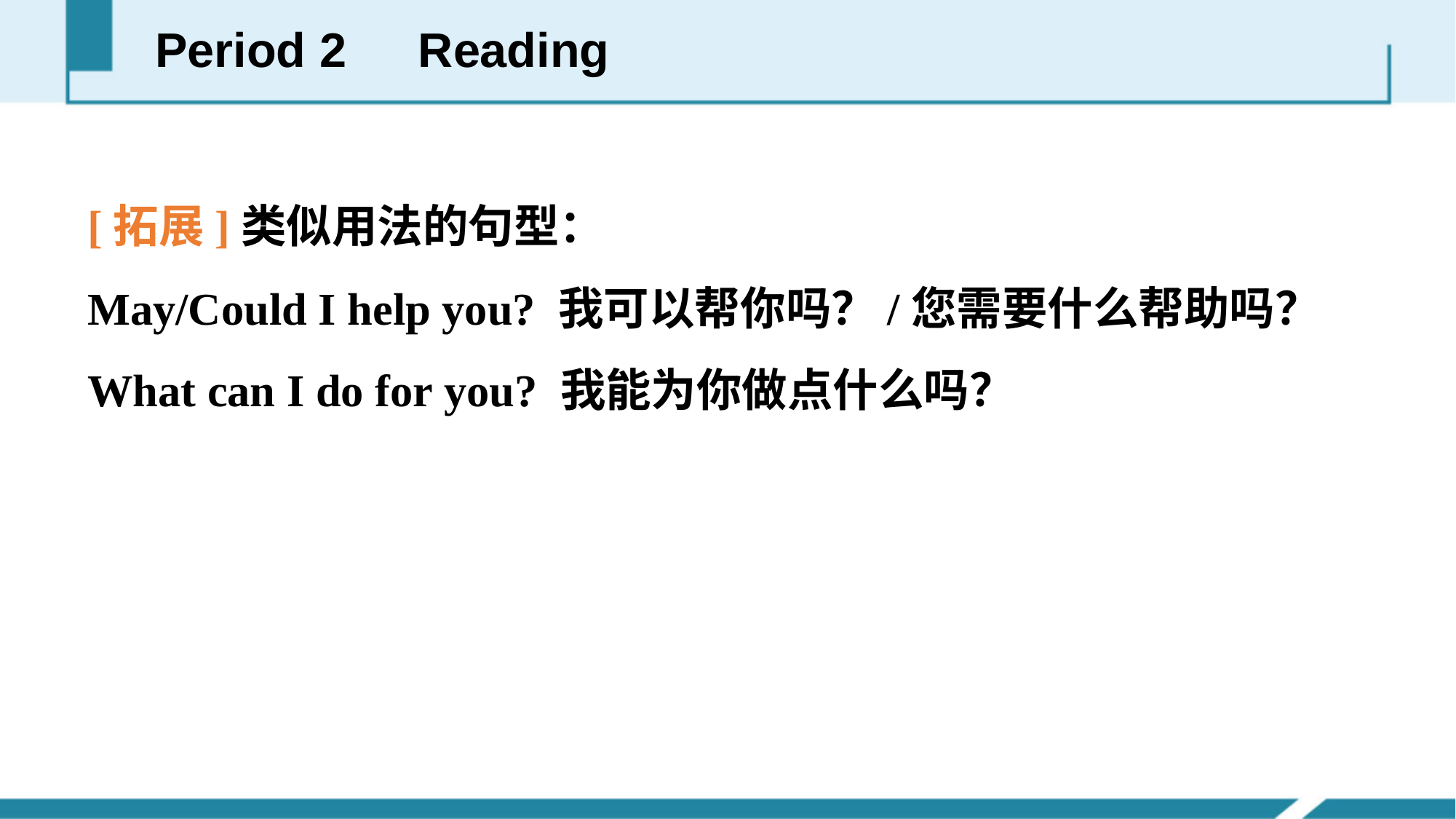

Period 2　Reading
[拓展]类似用法的句型：
May/Could I help you? 我可以帮你吗？/您需要什么帮助吗？
What can I do for you? 我能为你做点什么吗？